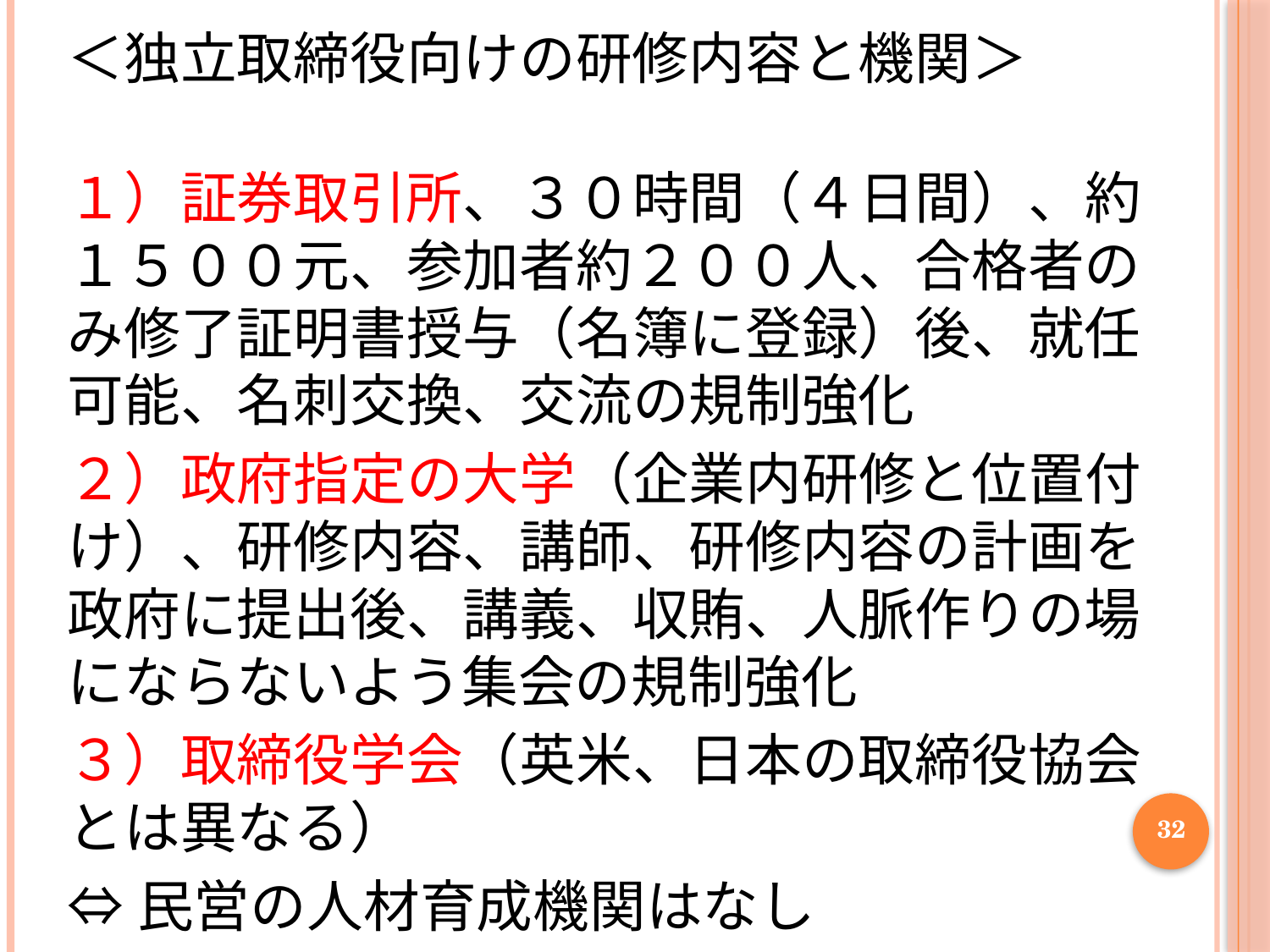

＜独立取締役向けの研修内容と機関＞

１）証券取引所、３０時間（４日間）、約１５００元、参加者約２００人、合格者のみ修了証明書授与（名簿に登録）後、就任可能、名刺交換、交流の規制強化
２）政府指定の大学（企業内研修と位置付け）、研修内容、講師、研修内容の計画を政府に提出後、講義、収賄、人脈作りの場にならないよう集会の規制強化
３）取締役学会（英米、日本の取締役協会とは異なる）
⇔民営の人材育成機関はなし
32